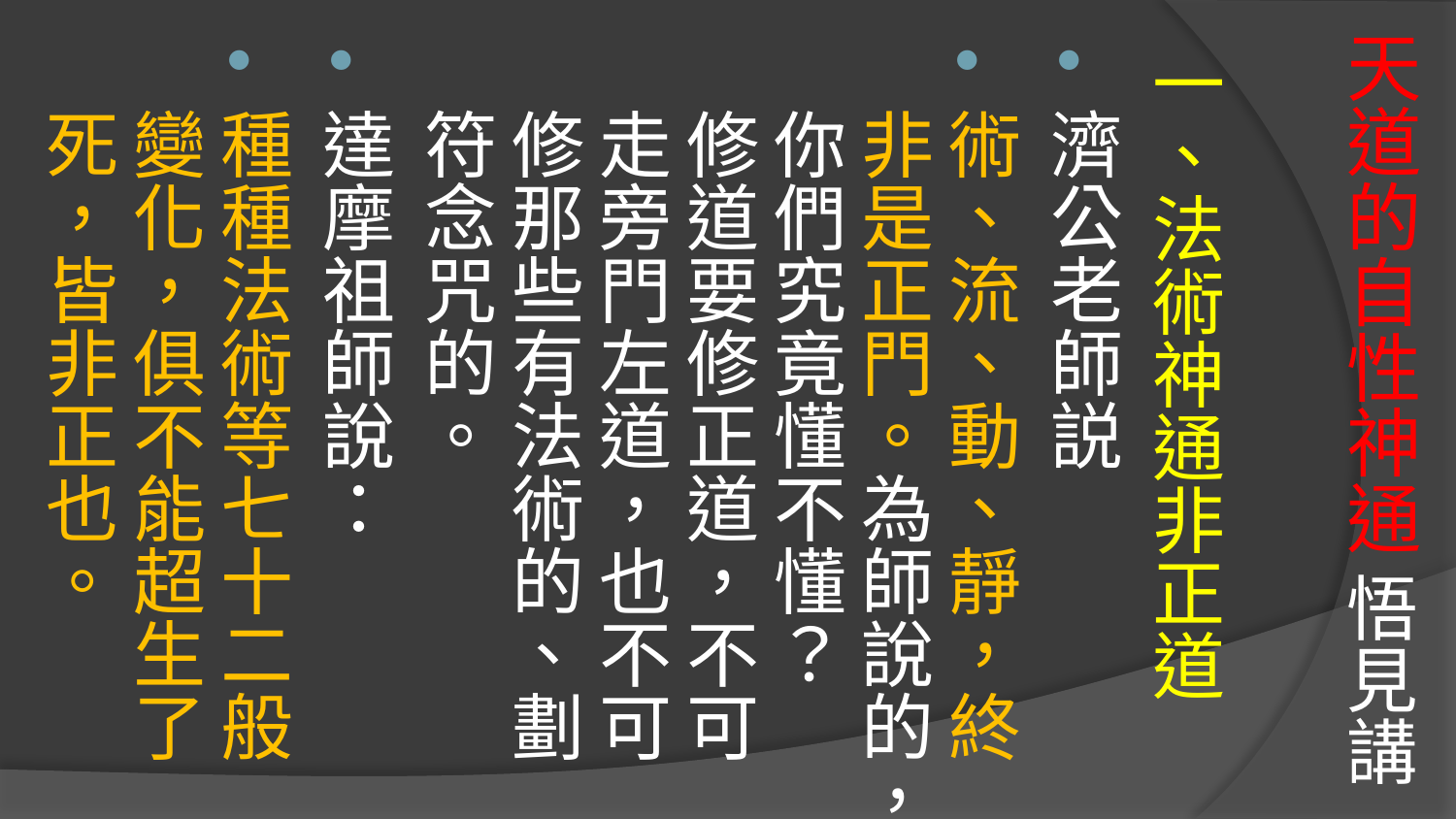

# 天道的自性神通 悟見講
一、法術神通非正道
濟公老師説
術、流、動、靜，終非是正門。為師說的，你們究竟懂不懂？
修道要修正道，不可走旁門左道，也不可修那些有法術的、劃符念咒的。
達摩祖師說：
種種法術等七十二般變化，俱不能超生了死，皆非正也。